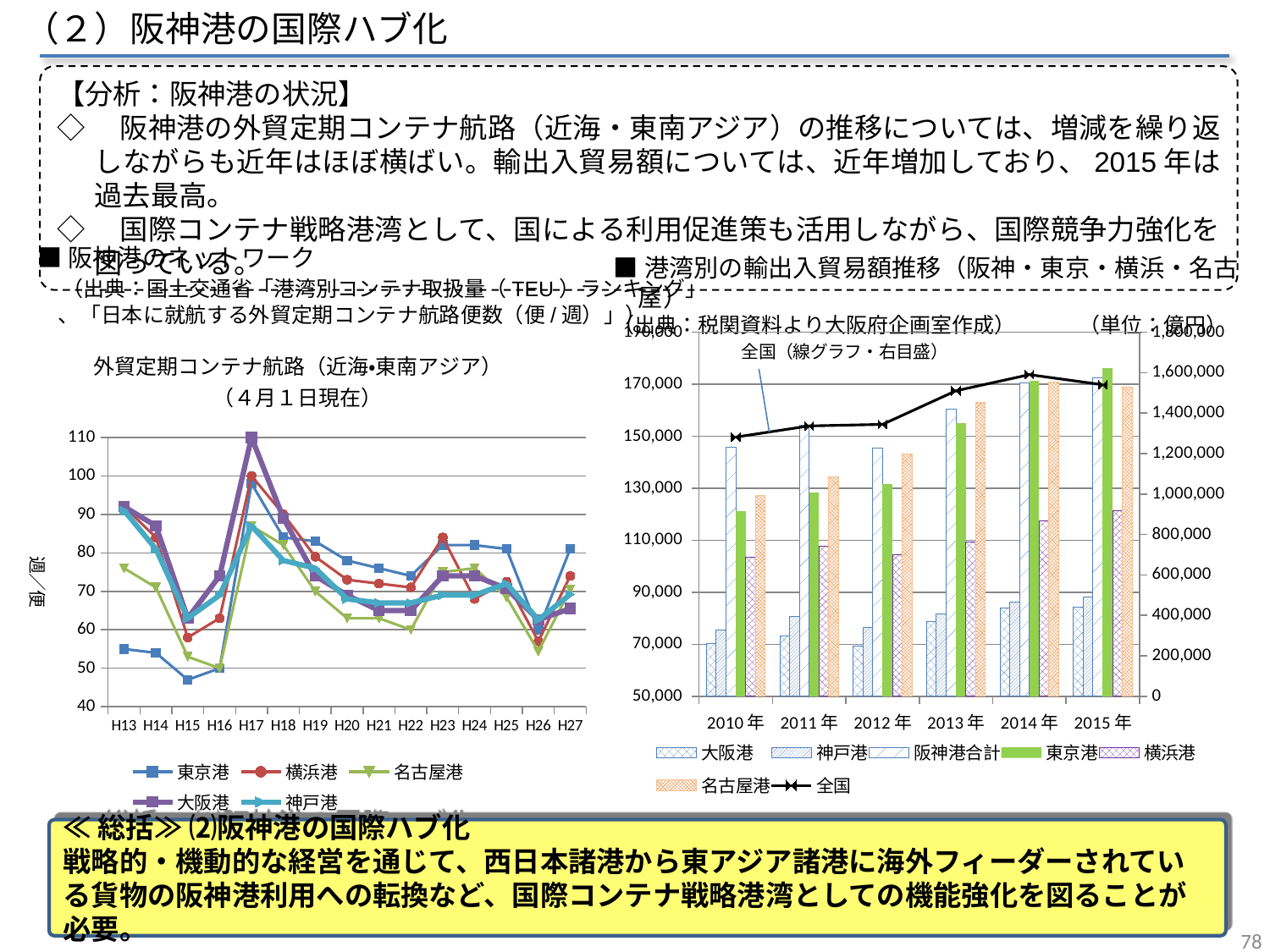

（２）阪神港の国際ハブ化
【分析：阪神港の状況】
◇　阪神港の外貿定期コンテナ航路（近海・東南アジア）の推移については、増減を繰り返しながらも近年はほぼ横ばい。輸出入貿易額については、近年増加しており、2015年は過去最高。
◇　国際コンテナ戦略港湾として、国による利用促進策も活用しながら、国際競争力強化を図っている。
■阪神港のネットワーク
　（出典：国土交通省「港湾別コンテナ取扱量（TEU）ランキング」
　、「日本に就航する外貿定期コンテナ航路便数（便/週）」）
■港湾別の輸出入貿易額推移（阪神・東京・横浜・名古屋）
（出典：税関資料より大阪府企画室作成）　　　（単位：億円）

### Chart

| Category | 大阪港 | 神戸港 | 阪神港合計 | 東京港 | 横浜港 | 名古屋港 | 全国 |
|---|---|---|---|---|---|---|---|
| 2010年 | 70182.71 | 75585.17348 | 145768.0638051201 | 121341.49315 | 103359.65972 | 127103.10532 | 1281645.84 |
| 2011年 | 73289.99 | 80802.38166 | 154092.4159341524 | 128486.98611 | 107839.20621000002 | 134479.03579 | 1336576.62 |
| 2012年 | 69200.39 | 76334.32113 | 145534.65532974678 | 131462.48043999998 | 104443.52771 | 143151.00737 | 1344362.04 |
| 2013年 | 78655.89 | 81639.84459 | 160295.8712294033 | 155129.46842 | 109216.56294999999 | 163103.27349 | 1510167.38 |
| 2014年 | 84101.79 | 86273.6964 | 170375.55563702725 | 171416.25015 | 117349.36657 | 170912.6737 | 1590021.41 |
| 2015年 | 84211.51 | 88170.35553999999 | 172381.86684460955 | 176118.85442 | 121539.47748 | 168705.64212 | 1540194.65 |

### Chart: 外貿定期コンテナ航路（近海・東南アジア）
（４月１日現在）

| Category | 東京港 | 横浜港 | 名古屋港 | 大阪港 | 神戸港 |
|---|---|---|---|---|---|
| H13 | 55.0 | 92.0 | 76.0 | 92.0 | 91.0 |
| H14 | 54.0 | 84.0 | 71.0 | 87.0 | 81.0 |
| H15 | 47.0 | 58.0 | 53.0 | 63.0 | 63.0 |
| H16 | 50.0 | 63.0 | 50.0 | 74.0 | 69.0 |
| H17 | 98.0 | 100.0 | 87.0 | 110.0 | 87.0 |
| H18 | 84.0 | 90.0 | 82.0 | 89.0 | 78.0 |
| H19 | 83.0 | 79.0 | 70.0 | 74.0 | 76.0 |
| H20 | 78.0 | 73.0 | 63.0 | 69.0 | 68.0 |
| H21 | 76.0 | 72.0 | 63.0 | 65.0 | 67.0 |
| H22 | 74.0 | 71.0 | 60.0 | 65.0 | 67.0 |
| H23 | 82.0 | 84.0 | 75.0 | 74.0 | 69.0 |
| H24 | 82.0 | 68.0 | 76.0 | 74.0 | 69.0 |
| H25 | 81.0 | 72.5 | 68.5 | 70.7 | 72.0 |
| H26 | 60.0 | 57.0 | 54.4 | 62.6 | 62.6 |
| H27 | 81.0 | 74.0 | 70.5 | 65.5 | 69.2 |
≪総括≫ ⑵阪神港の国際ハブ化
戦略的・機動的な経営を通じて、西日本諸港から東アジア諸港に海外フィーダーされている貨物の阪神港利用への転換など、国際コンテナ戦略港湾としての機能強化を図ることが必要。
78